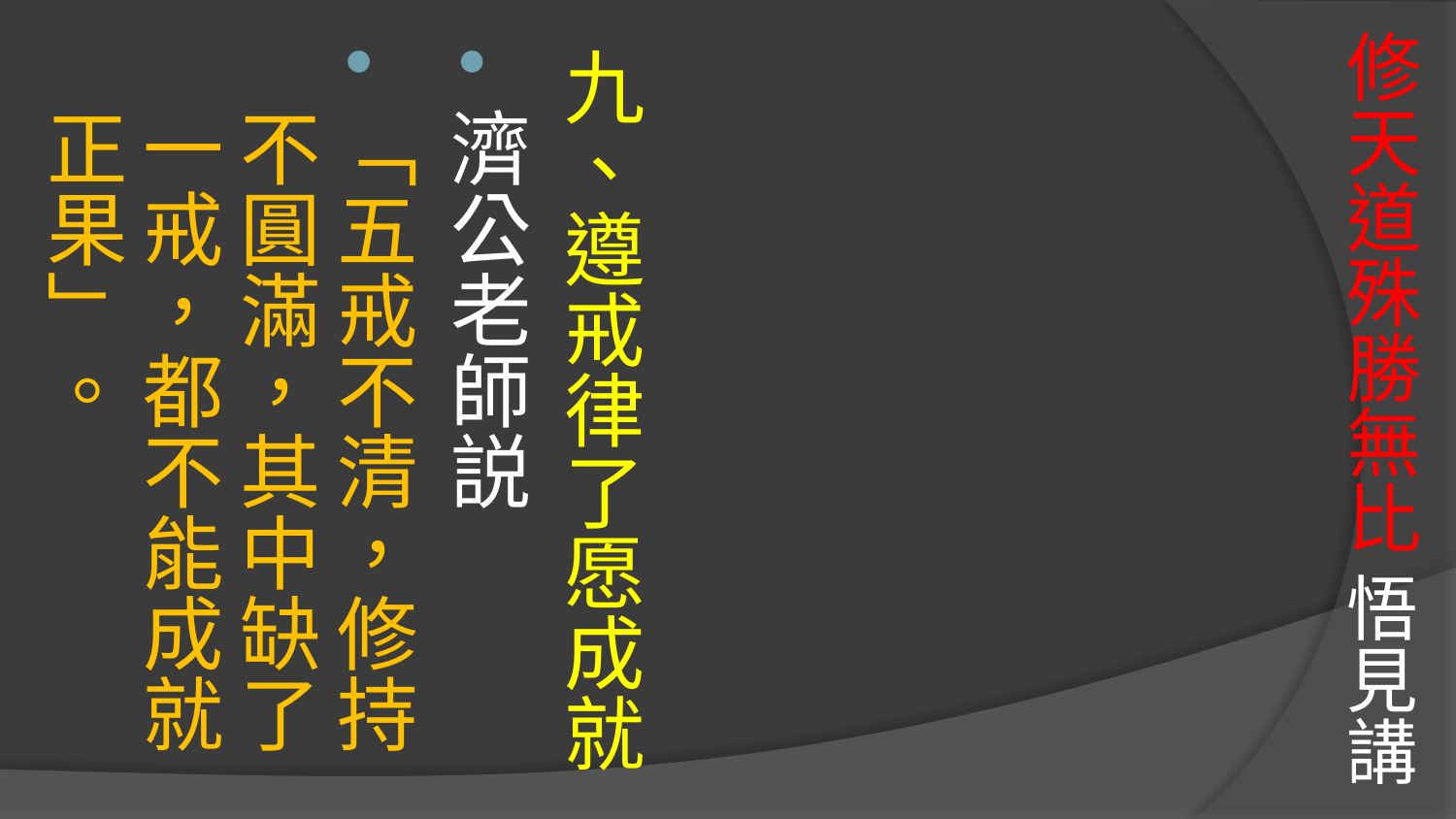

# 修天道殊勝無比 悟見講
九、遵戒律了愿成就
濟公老師説
「五戒不清，修持不圓滿，其中缺了一戒，都不能成就正果」。